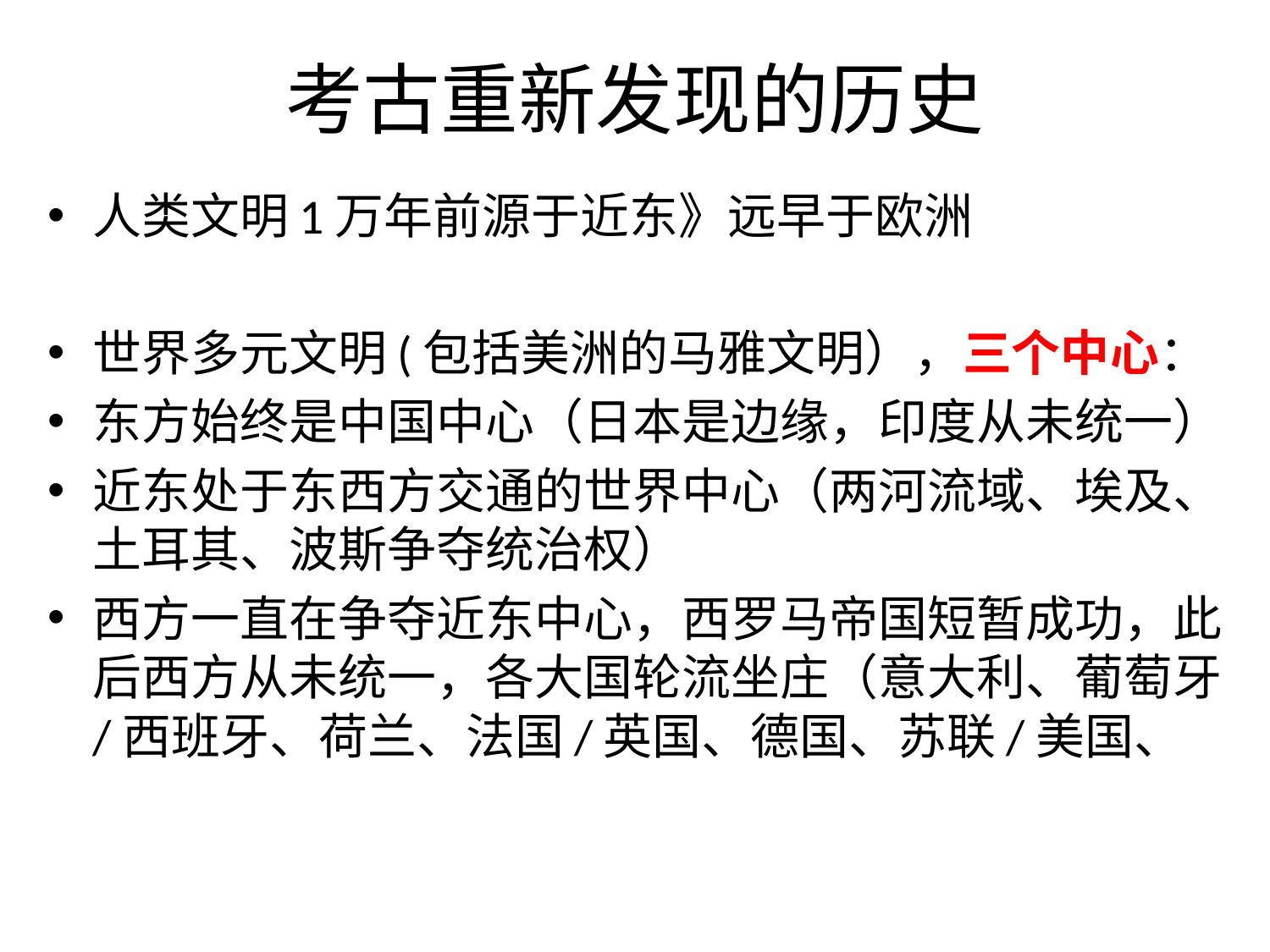

# 考古重新发现的历史
人类文明1万年前源于近东》远早于欧洲

世界多元文明(包括美洲的马雅文明），三个中心：
东方始终是中国中心（日本是边缘，印度从未统一）
近东处于东西方交通的世界中心（两河流域、埃及、土耳其、波斯争夺统治权）
西方一直在争夺近东中心，西罗马帝国短暂成功，此后西方从未统一，各大国轮流坐庄（意大利、葡萄牙/西班牙、荷兰、法国/英国、德国、苏联/美国、